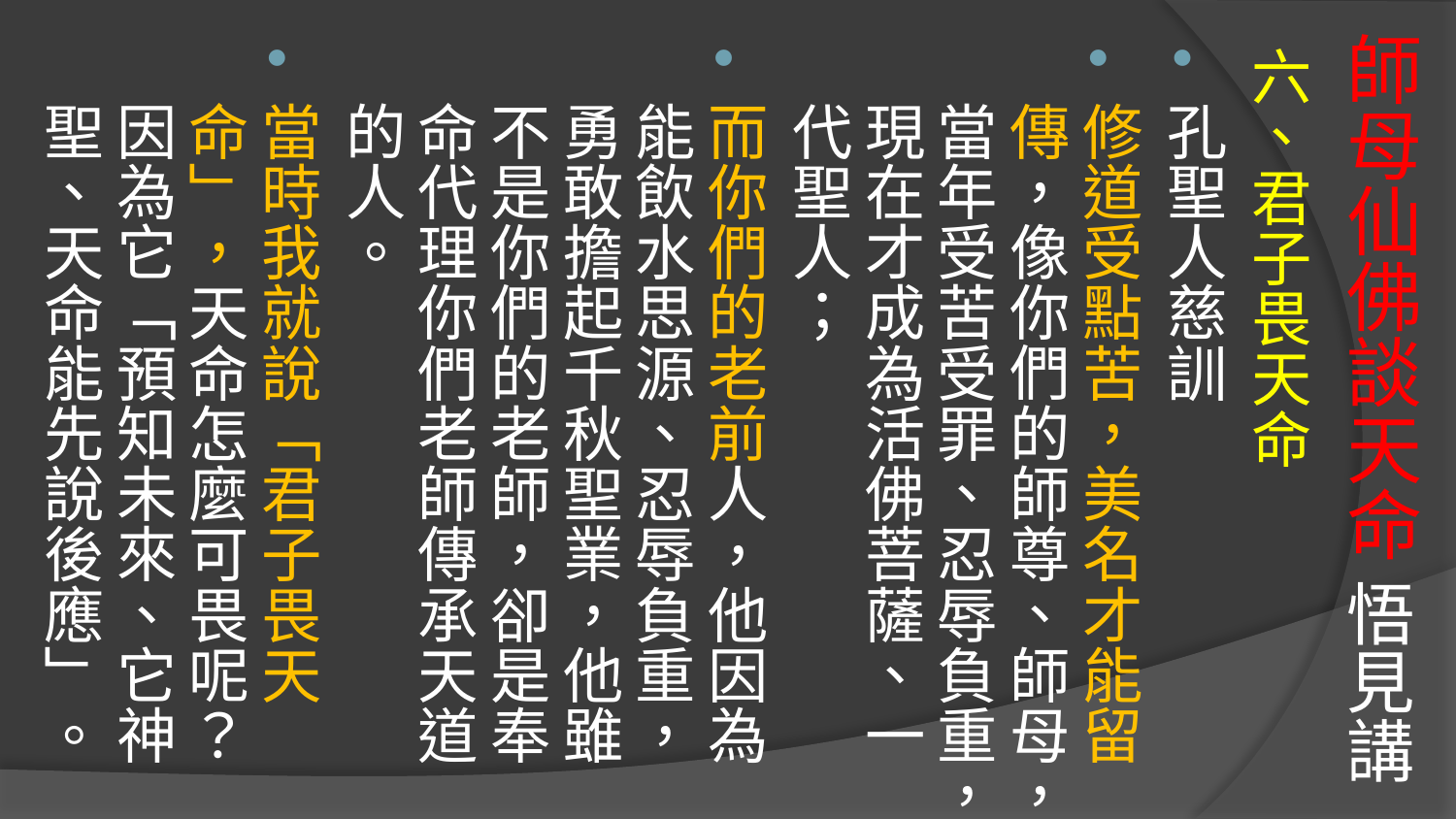

# 師母仙佛談天命 悟見講
六、君子畏天命
孔聖人慈訓
修道受點苦，美名才能留傳，像你們的師尊、師母，當年受苦受罪、忍辱負重，現在才成為活佛菩薩、一代聖人；
而你們的老前人，他因為能飲水思源、忍辱負重， 勇敢擔起千秋聖業，他雖不是你們的老師，卻是奉命代理你們老師傳承天道的人。
當時我就說「君子畏天命」，天命怎麼可畏呢？因為它「預知未來、它神聖、天命能先說後應」。